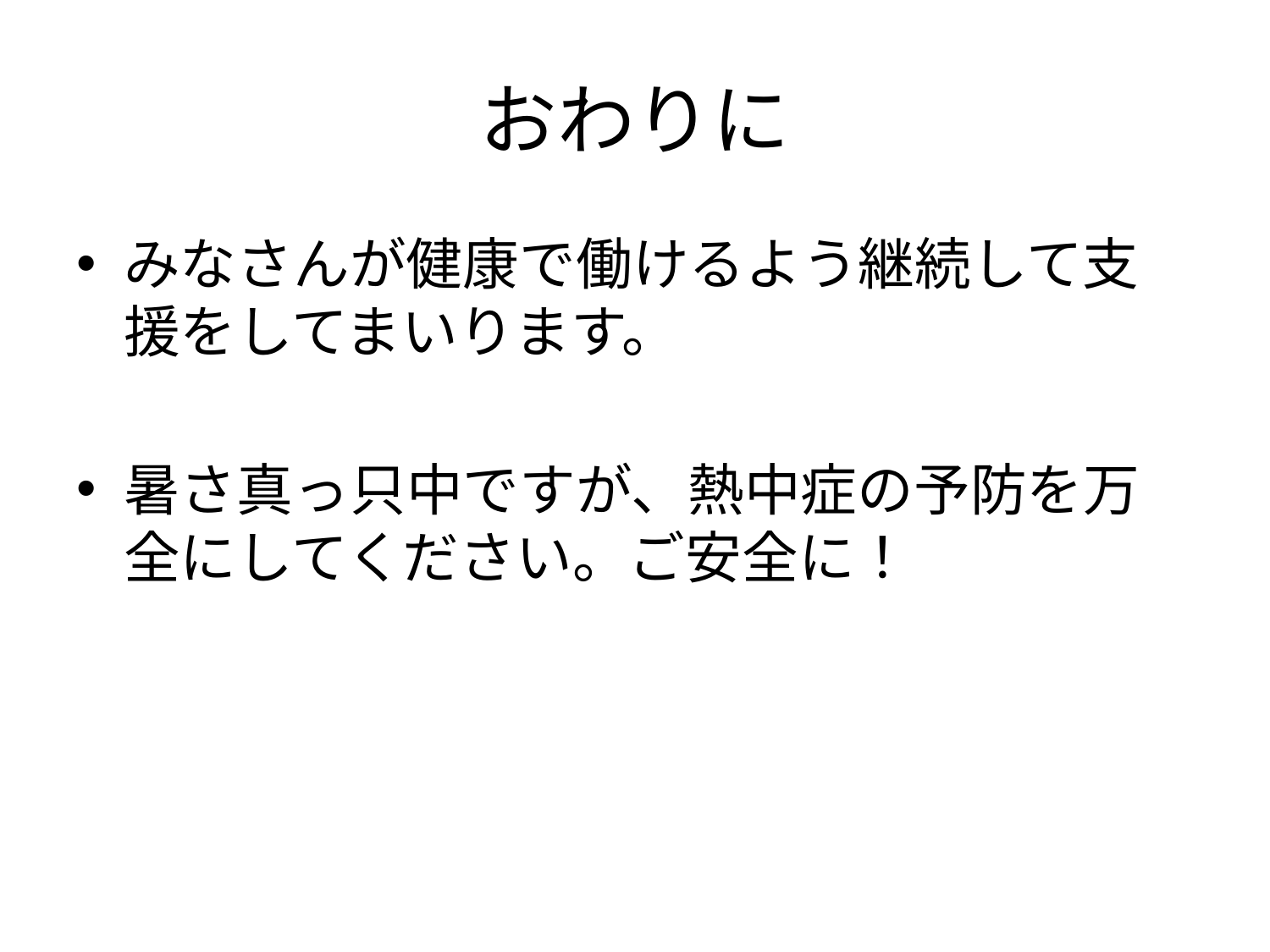

# おわりに
みなさんが健康で働けるよう継続して支援をしてまいります。

暑さ真っ只中ですが、熱中症の予防を万全にしてください。ご安全に！